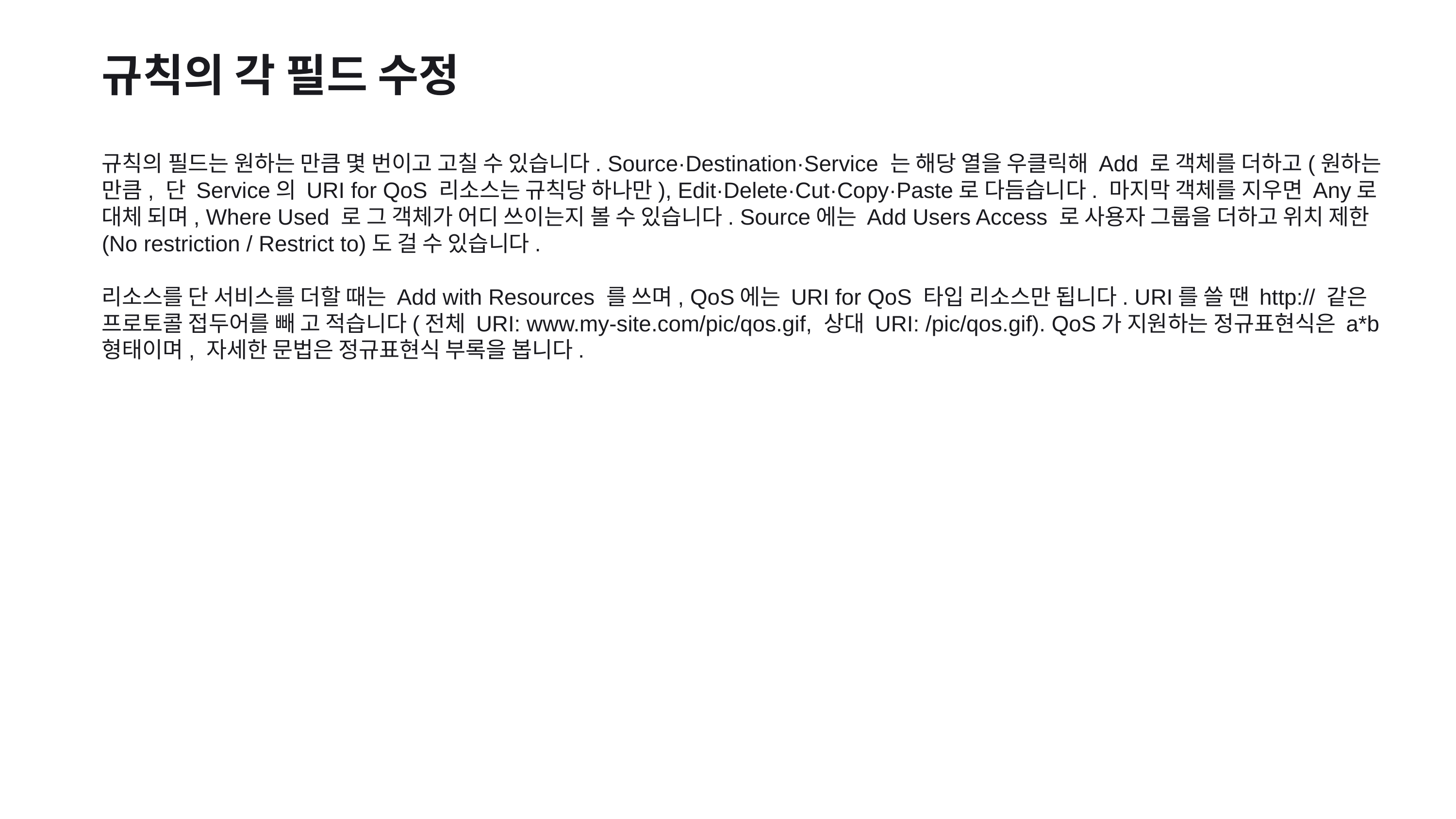

규칙의 각 필드 수정
규칙의 필드는 원하는 만큼 몇 번이고 고칠 수 있습니다. Source·Destination·Service 는 해당 열을 우클릭해 Add 로 객체를 더하고(원하는 만큼, 단 Service의 URI for QoS 리소스는 규칙당 하나만), Edit·Delete·Cut·Copy·Paste로 다듬습니다. 마지막 객체를 지우면 Any로 대체 되며, Where Used 로 그 객체가 어디 쓰이는지 볼 수 있습니다. Source에는 Add Users Access 로 사용자 그룹을 더하고 위치 제한(No restriction / Restrict to)도 걸 수 있습니다.

리소스를 단 서비스를 더할 때는 Add with Resources 를 쓰며, QoS에는 URI for QoS 타입 리소스만 됩니다. URI를 쓸 땐 http:// 같은 프로토콜 접두어를 빼 고 적습니다(전체 URI: www.my-site.com/pic/qos.gif, 상대 URI: /pic/qos.gif). QoS가 지원하는 정규표현식은 a*b 형태이며, 자세한 문법은 정규표현식 부록을 봅니다.